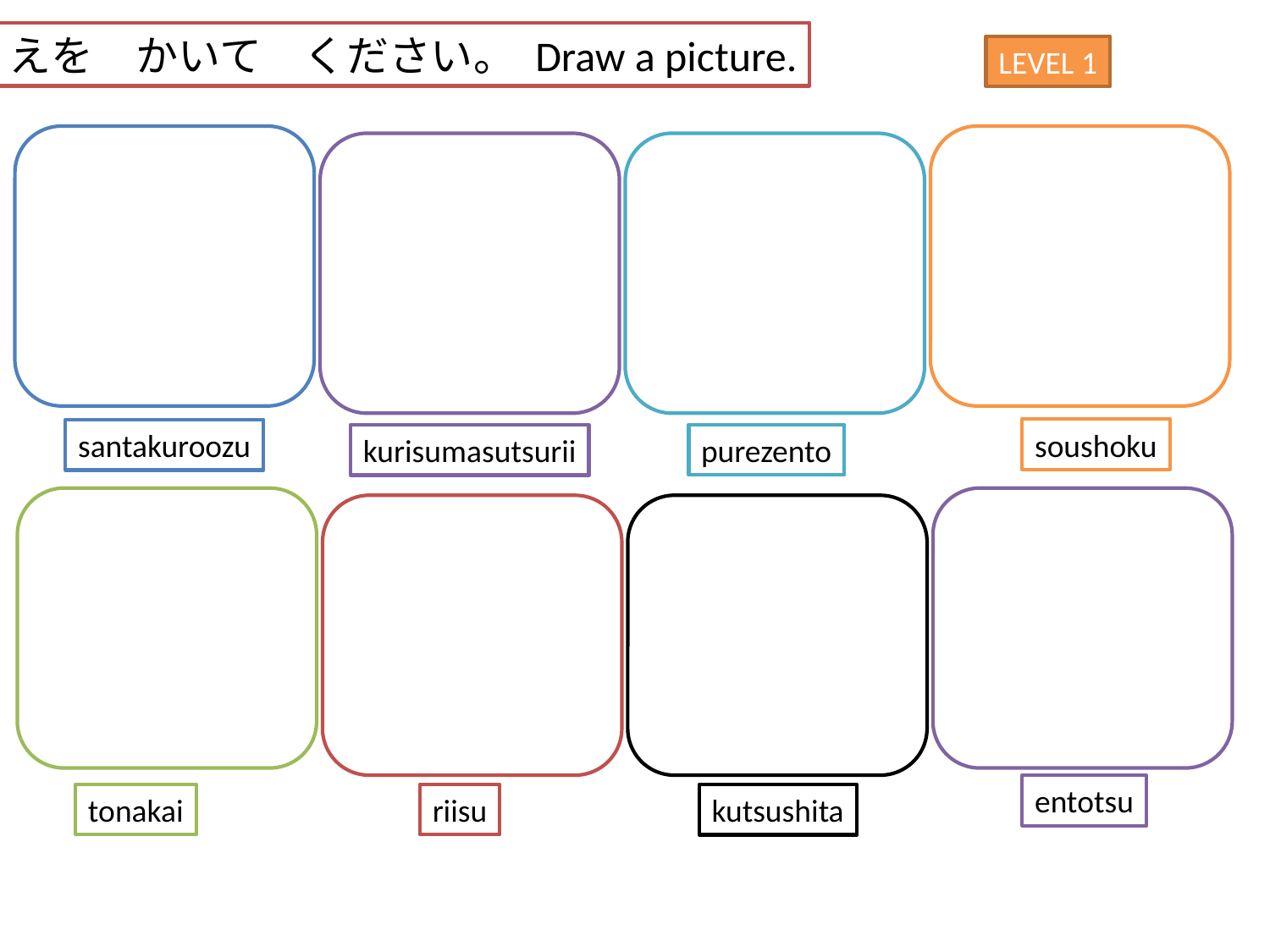

えを　かいて　ください。 Draw a picture.
LEVEL 1

soushoku
santakuroozu
purezento
kurisumasutsurii

entotsu
tonakai
riisu
kutsushita